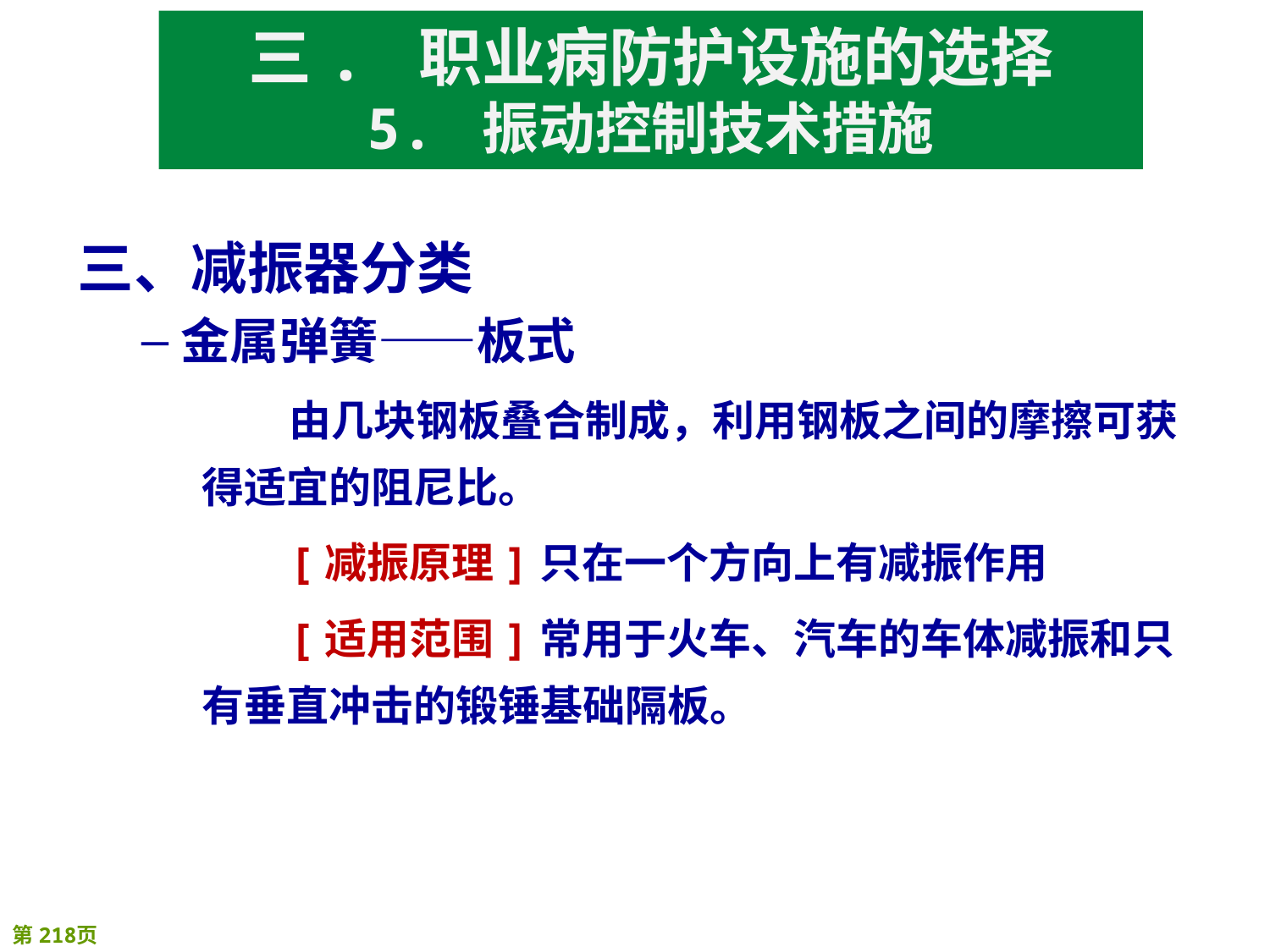

三. 职业病防护设施的选择
5. 振动控制技术措施
三、减振器分类
金属弹簧——板式
由几块钢板叠合制成，利用钢板之间的摩擦可获得适宜的阻尼比。
[减振原理]只在一个方向上有减振作用
[适用范围]常用于火车、汽车的车体减振和只有垂直冲击的锻锤基础隔板。